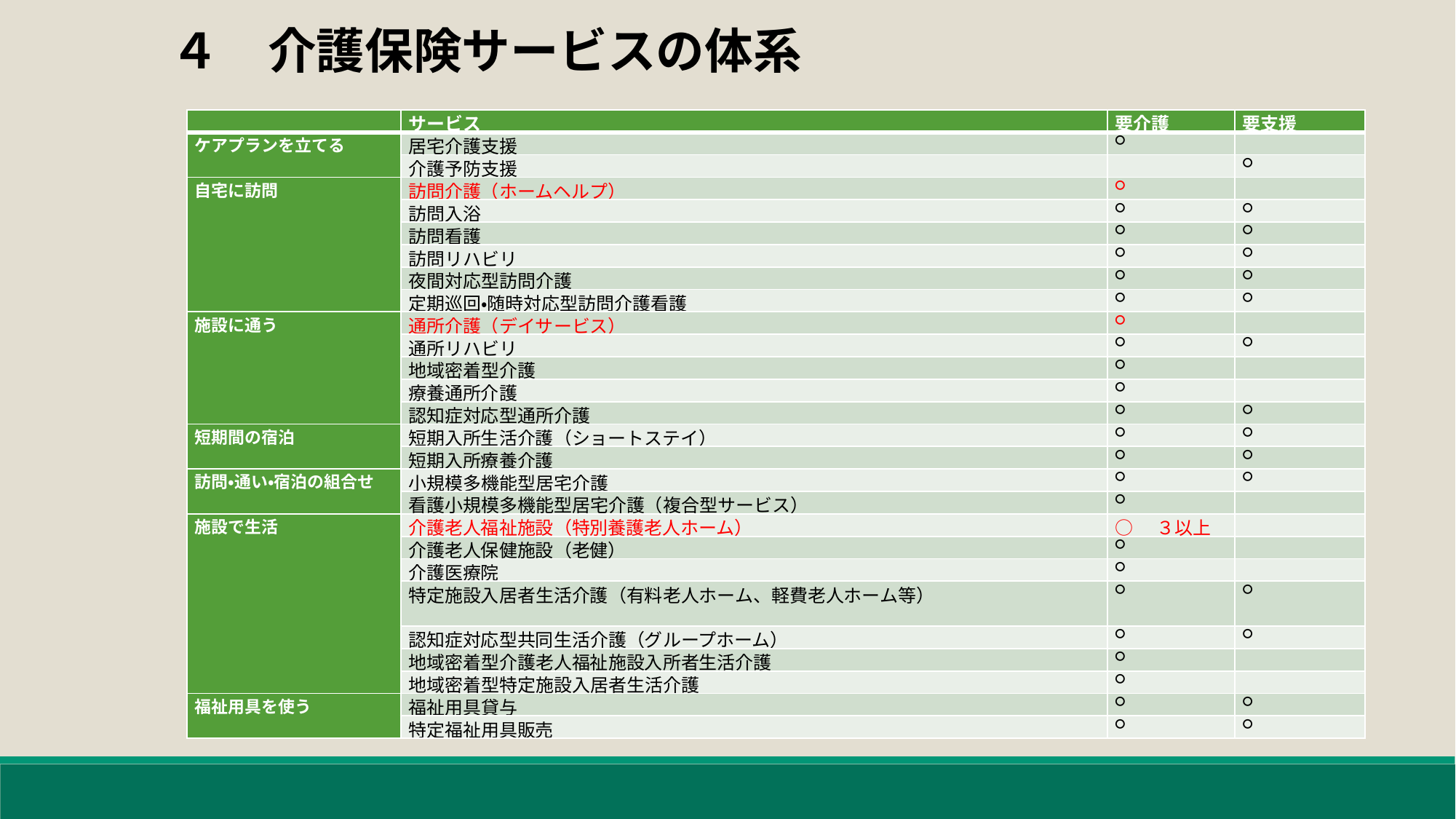

４　介護保険サービスの体系
|  | サービス | 要介護 | 要支援 |
| --- | --- | --- | --- |
| ケアプランを立てる | 居宅介護支援 | ○ |  |
|  | 介護予防支援 |  | ○ |
| 自宅に訪問 | 訪問介護（ホームヘルプ） | ○ |  |
|  | 訪問入浴 | ○ | ○ |
|  | 訪問看護 | ○ | ○ |
|  | 訪問リハビリ | ○ | ○ |
|  | 夜間対応型訪問介護 | ○ | ○ |
|  | 定期巡回・随時対応型訪問介護看護 | ○ | ○ |
| 施設に通う | 通所介護（デイサービス） | ○ |  |
|  | 通所リハビリ | ○ | ○ |
|  | 地域密着型介護 | ○ |  |
|  | 療養通所介護 | ○ |  |
|  | 認知症対応型通所介護 | ○ | ○ |
| 短期間の宿泊 | 短期入所生活介護（ショートステイ） | ○ | ○ |
|  | 短期入所療養介護 | ○ | ○ |
| 訪問・通い・宿泊の組合せ | 小規模多機能型居宅介護 | ○ | ○ |
|  | 看護小規模多機能型居宅介護（複合型サービス） | ○ |  |
| 施設で生活 | 介護老人福祉施設（特別養護老人ホーム） | ○　３以上 |  |
|  | 介護老人保健施設（老健） | ○ |  |
|  | 介護医療院 | ○ |  |
|  | 特定施設入居者生活介護（有料老人ホーム、軽費老人ホーム等） | ○ | ○ |
|  | 認知症対応型共同生活介護（グループホーム） | ○ | ○ |
|  | 地域密着型介護老人福祉施設入所者生活介護 | ○ |  |
|  | 地域密着型特定施設入居者生活介護 | ○ |  |
| 福祉用具を使う | 福祉用具貸与 | ○ | ○ |
|  | 特定福祉用具販売 | ○ | ○ |